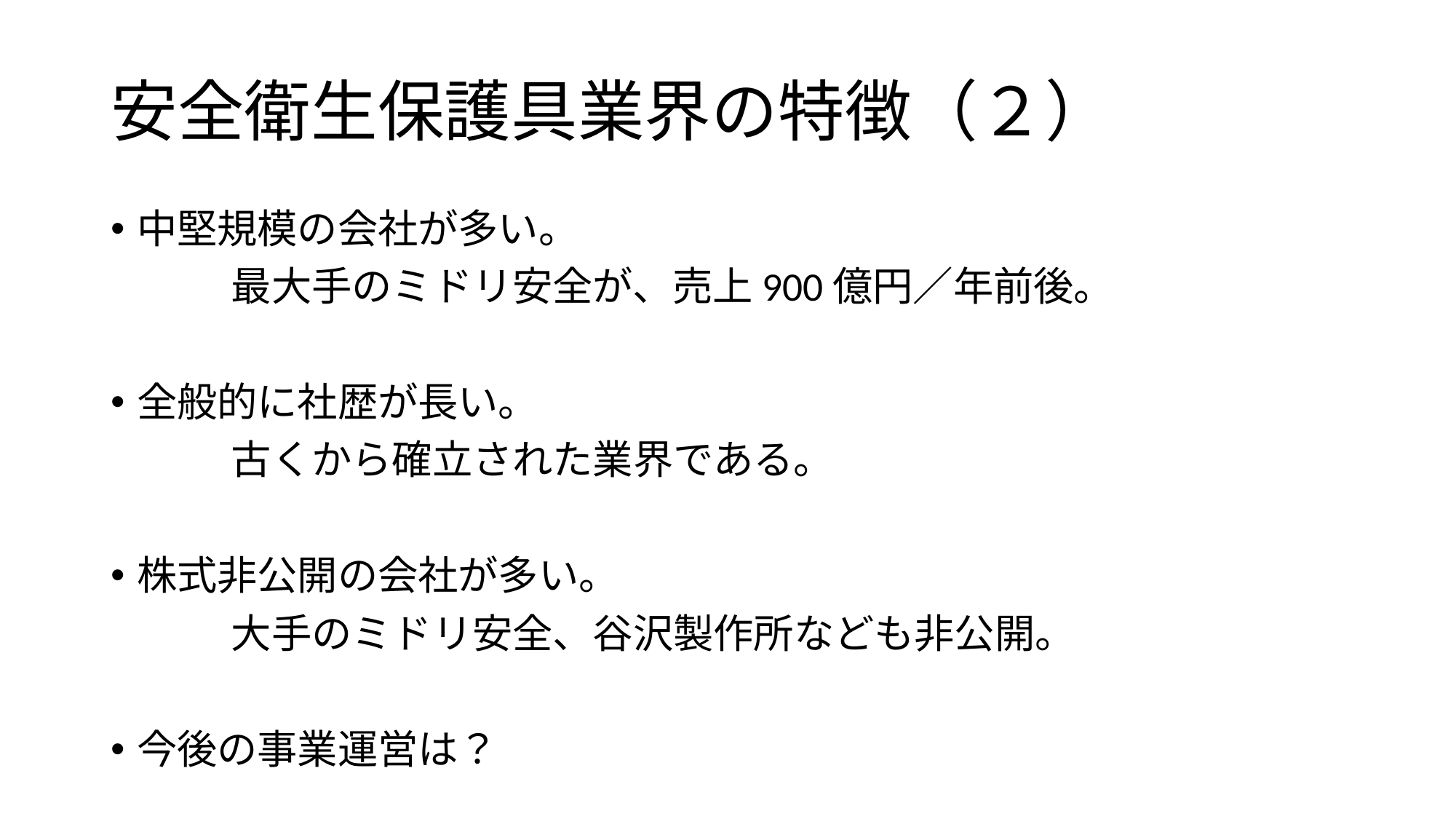

# 安全衛生保護具業界の特徴（２）
中堅規模の会社が多い。
　　　最大手のミドリ安全が、売上900億円／年前後。

全般的に社歴が長い。
　　　古くから確立された業界である。

株式非公開の会社が多い。
　　　大手のミドリ安全、谷沢製作所なども非公開。

今後の事業運営は？